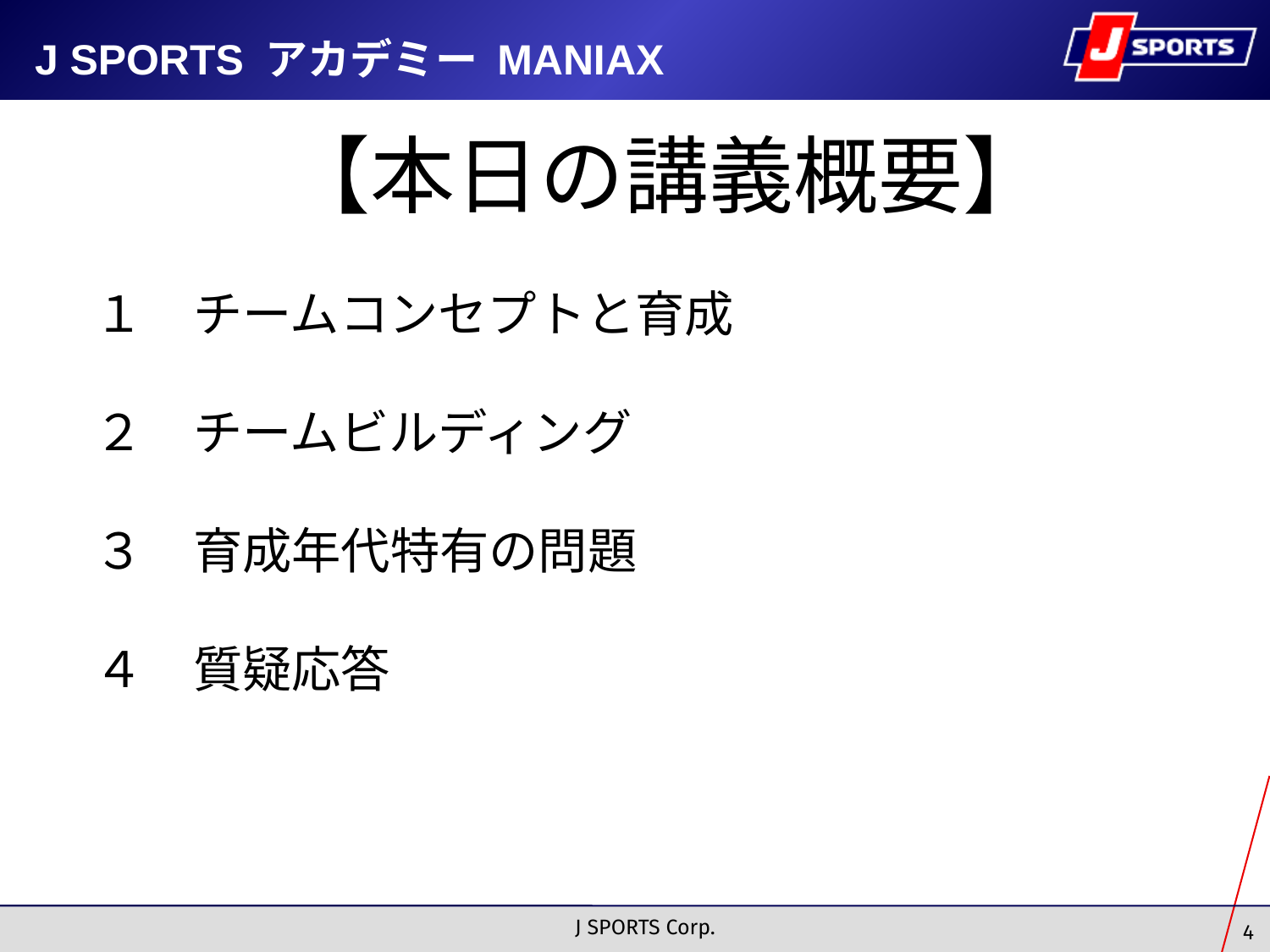

J SPORTS アカデミー MANIAX
【本日の講義概要】

１　チームコンセプトと育成

２　チームビルディング

３　育成年代特有の問題

４　質疑応答
J SPORTS Corp.
4